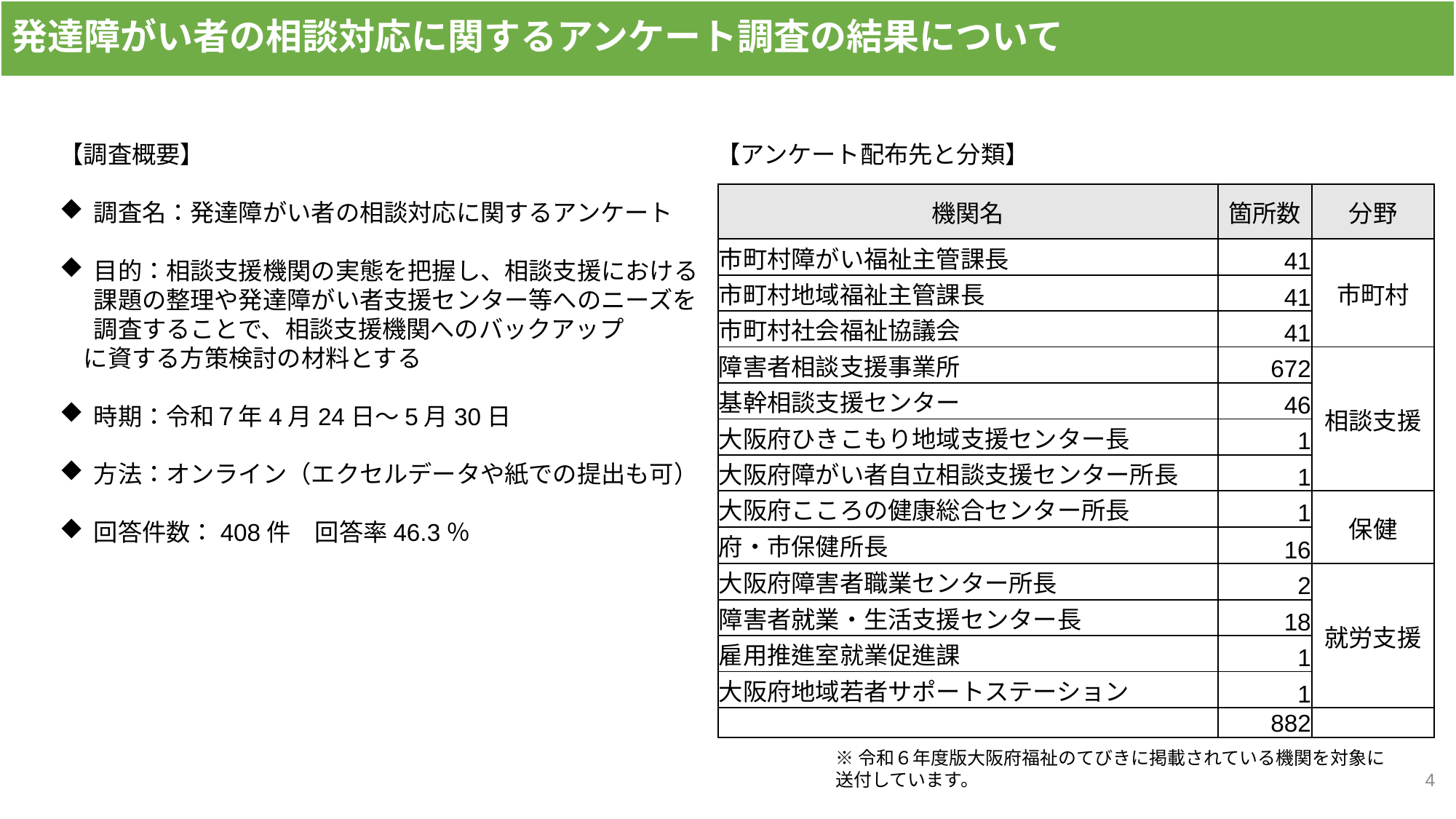

発達障がい者の相談対応に関するアンケート調査の結果について
【調査概要】

調査名：発達障がい者の相談対応に関するアンケート

目的：相談支援機関の実態を把握し、相談支援における課題の整理や発達障がい者支援センター等へのニーズを調査することで、相談支援機関へのバックアップ
　に資する方策検討の材料とする

時期：令和７年4月24日～5月30日

方法：オンライン（エクセルデータや紙での提出も可）

回答件数：408件　回答率46.3％
【アンケート配布先と分類】
| 機関名 | 箇所数 | 分野 |
| --- | --- | --- |
| 市町村障がい福祉主管課長 | 41 | 市町村 |
| 市町村地域福祉主管課長 | 41 |  |
| 市町村社会福祉協議会 | 41 |  |
| 障害者相談支援事業所 | 672 | 相談支援 |
| 基幹相談支援センター | 46 |  |
| 大阪府ひきこもり地域支援センター長 | 1 |  |
| 大阪府障がい者自立相談支援センター所長 | 1 |  |
| 大阪府こころの健康総合センター所長 | 1 | 保健 |
| 府・市保健所長 | 16 |  |
| 大阪府障害者職業センター所長 | 2 | 就労支援 |
| 障害者就業・生活支援センター長 | 18 |  |
| 雇用推進室就業促進課 | 1 |  |
| 大阪府地域若者サポートステーション | 1 |  |
|  | 882 |  |
※令和６年度版大阪府福祉のてびきに掲載されている機関を対象に送付しています。
4